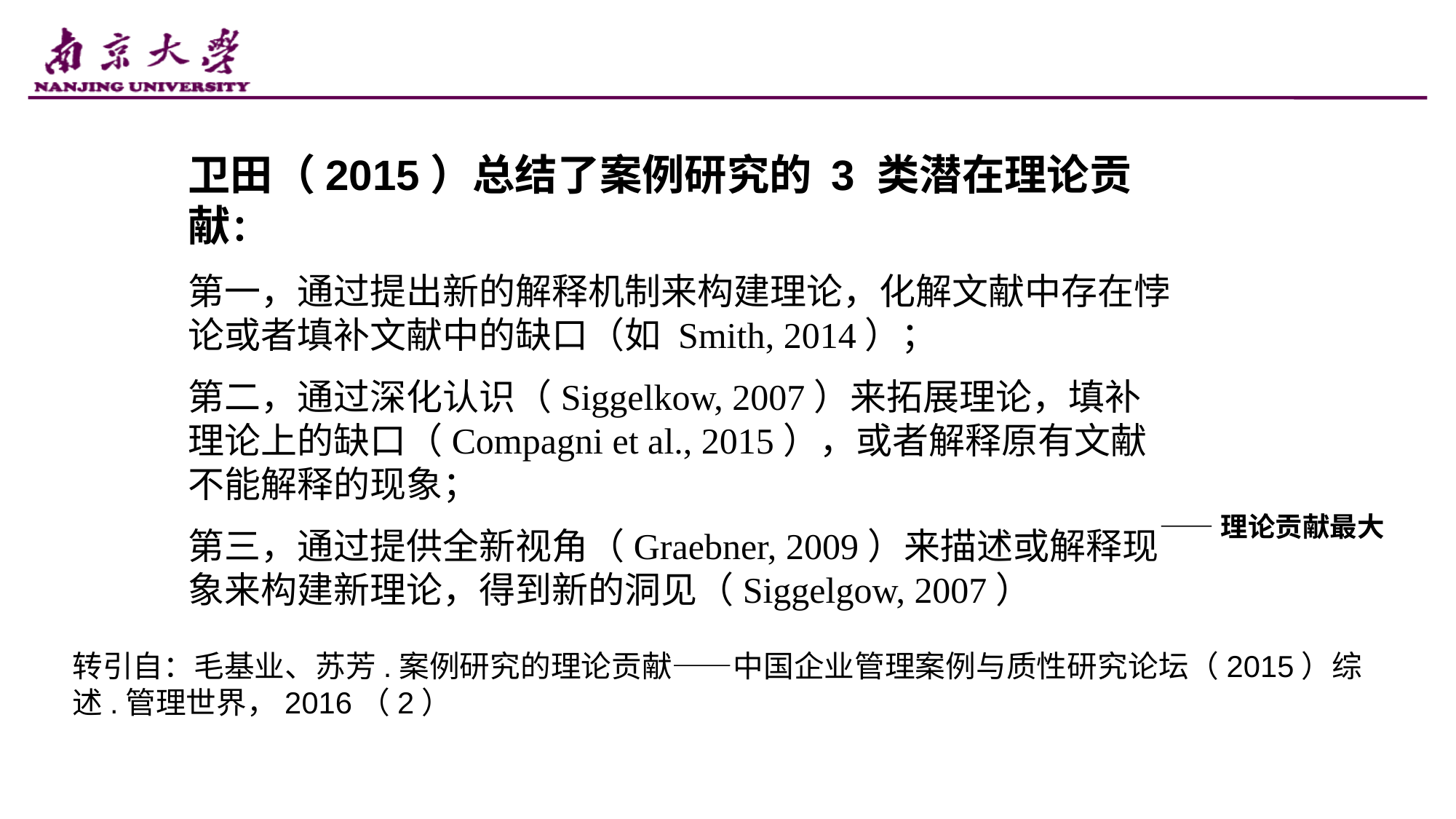

卫田（2015）总结了案例研究的 3 类潜在理论贡献：
第一，通过提出新的解释机制来构建理论，化解文献中存在悖论或者填补文献中的缺口（如 Smith, 2014）；
第二，通过深化认识（Siggelkow, 2007）来拓展理论，填补理论上的缺口（Compagni et al., 2015），或者解释原有文献不能解释的现象；
第三，通过提供全新视角（Graebner, 2009）来描述或解释现象来构建新理论，得到新的洞见（Siggelgow, 2007）
——理论贡献最大
转引自：毛基业、苏芳.案例研究的理论贡献——中国企业管理案例与质性研究论坛（2015）综述.管理世界，2016（2）